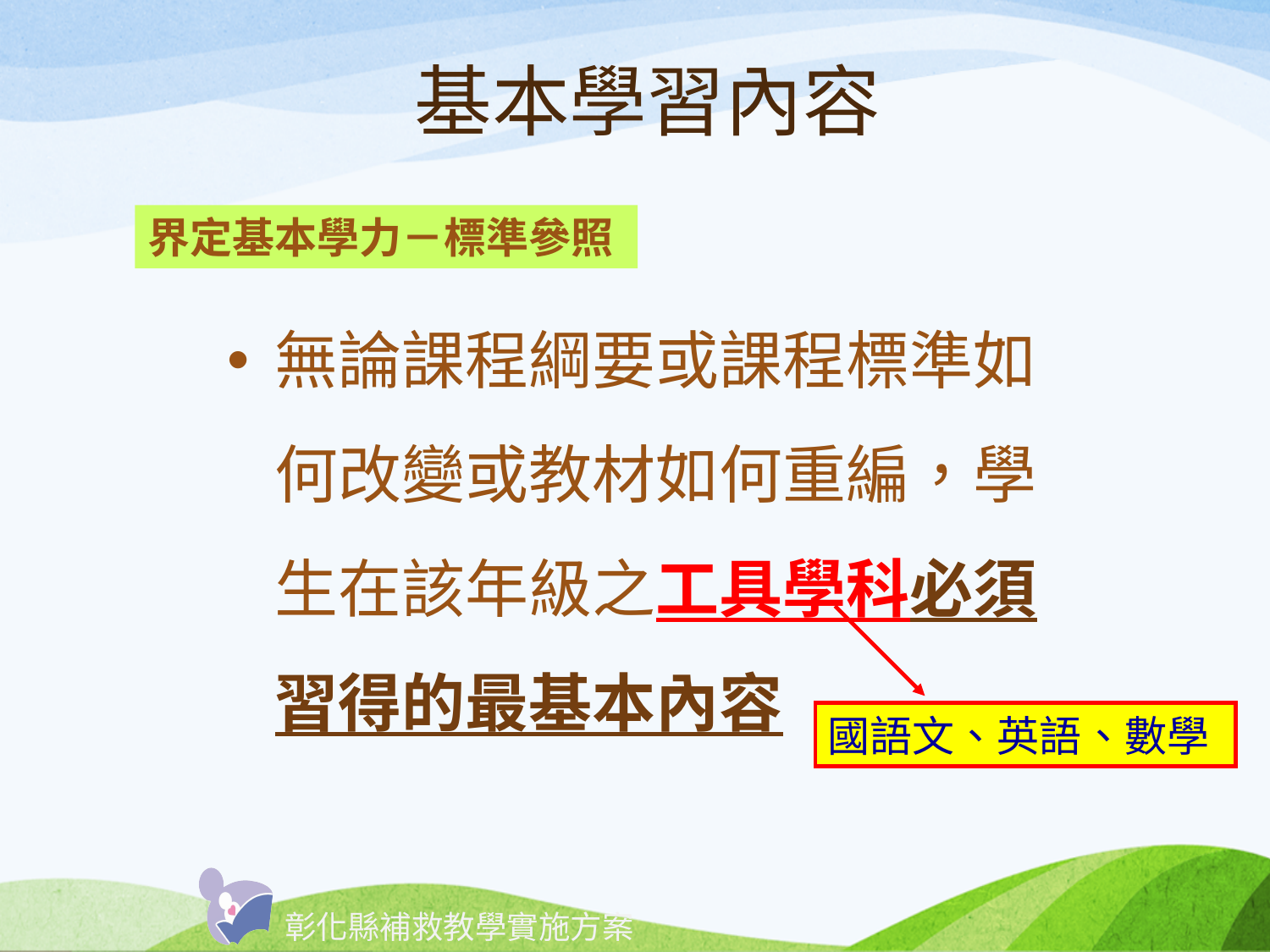

# 基本學習內容
界定基本學力－標準參照
無論課程綱要或課程標準如何改變或教材如何重編，學生在該年級之工具學科必須習得的最基本內容

國語文、英語、數學